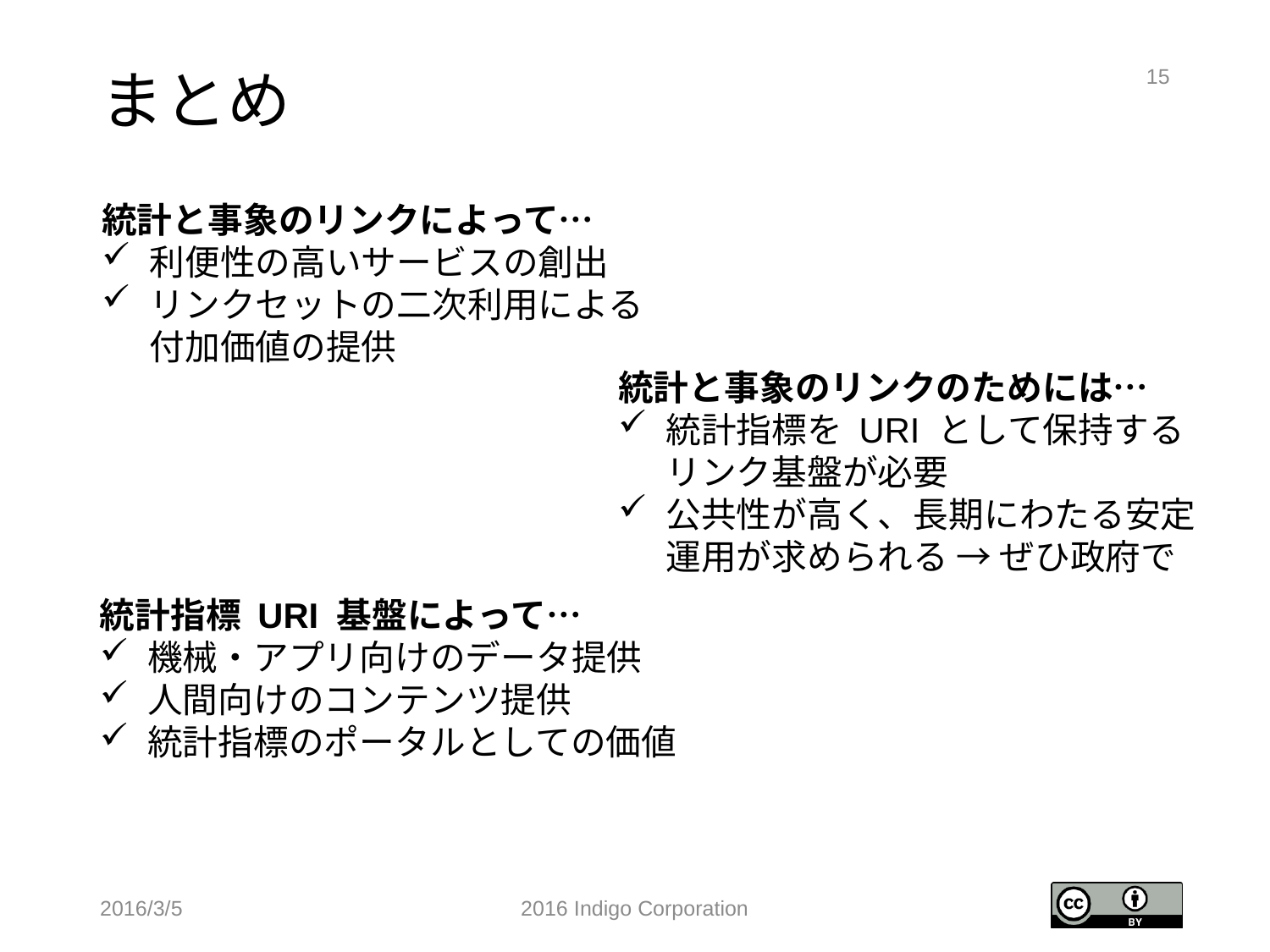

# まとめ
15
統計と事象のリンクによって…
利便性の高いサービスの創出
リンクセットの二次利用による付加価値の提供
統計と事象のリンクのためには…
統計指標を URI として保持するリンク基盤が必要
公共性が高く、長期にわたる安定運用が求められる → ぜひ政府で
統計指標 URI 基盤によって…
機械・アプリ向けのデータ提供
人間向けのコンテンツ提供
統計指標のポータルとしての価値
2016/3/5
2016 Indigo Corporation